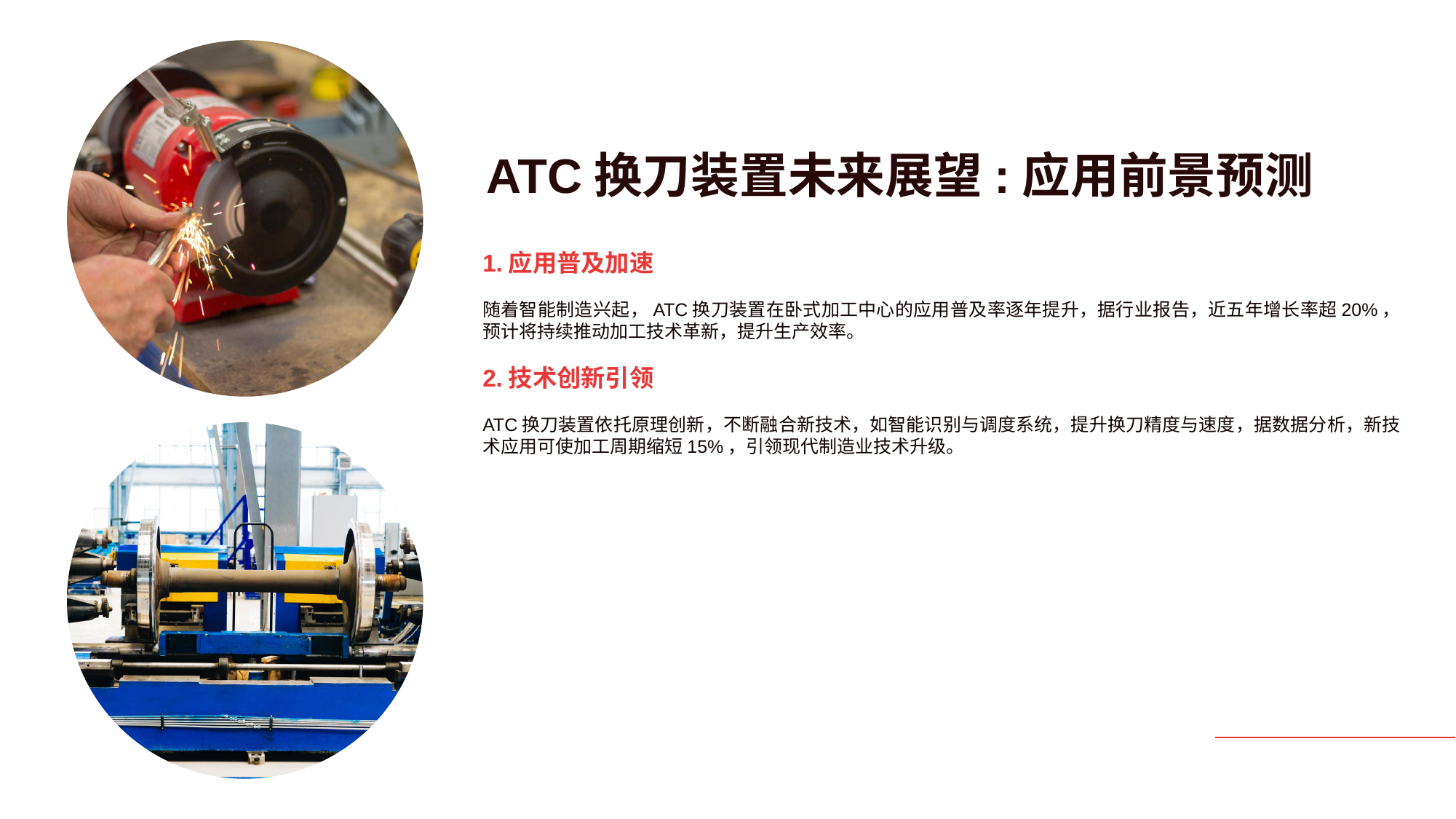

ATC换刀装置未来展望:应用前景预测
1.应用普及加速
随着智能制造兴起，ATC换刀装置在卧式加工中心的应用普及率逐年提升，据行业报告，近五年增长率超20%，预计将持续推动加工技术革新，提升生产效率。
2.技术创新引领
ATC换刀装置依托原理创新，不断融合新技术，如智能识别与调度系统，提升换刀精度与速度，据数据分析，新技术应用可使加工周期缩短15%，引领现代制造业技术升级。